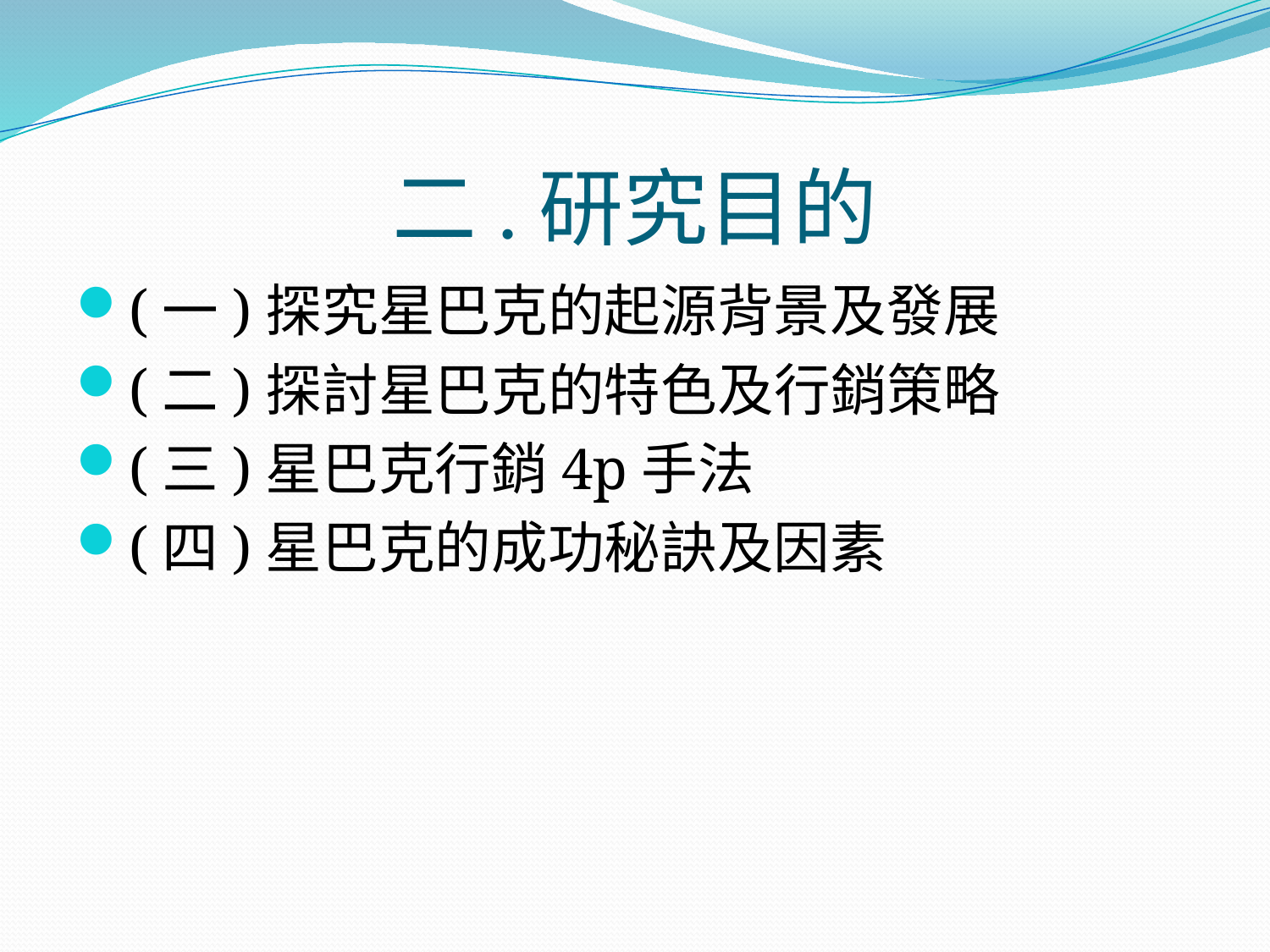

# 二.研究目的
(一)探究星巴克的起源背景及發展
(二)探討星巴克的特色及行銷策略
(三)星巴克行銷4p手法
(四)星巴克的成功秘訣及因素